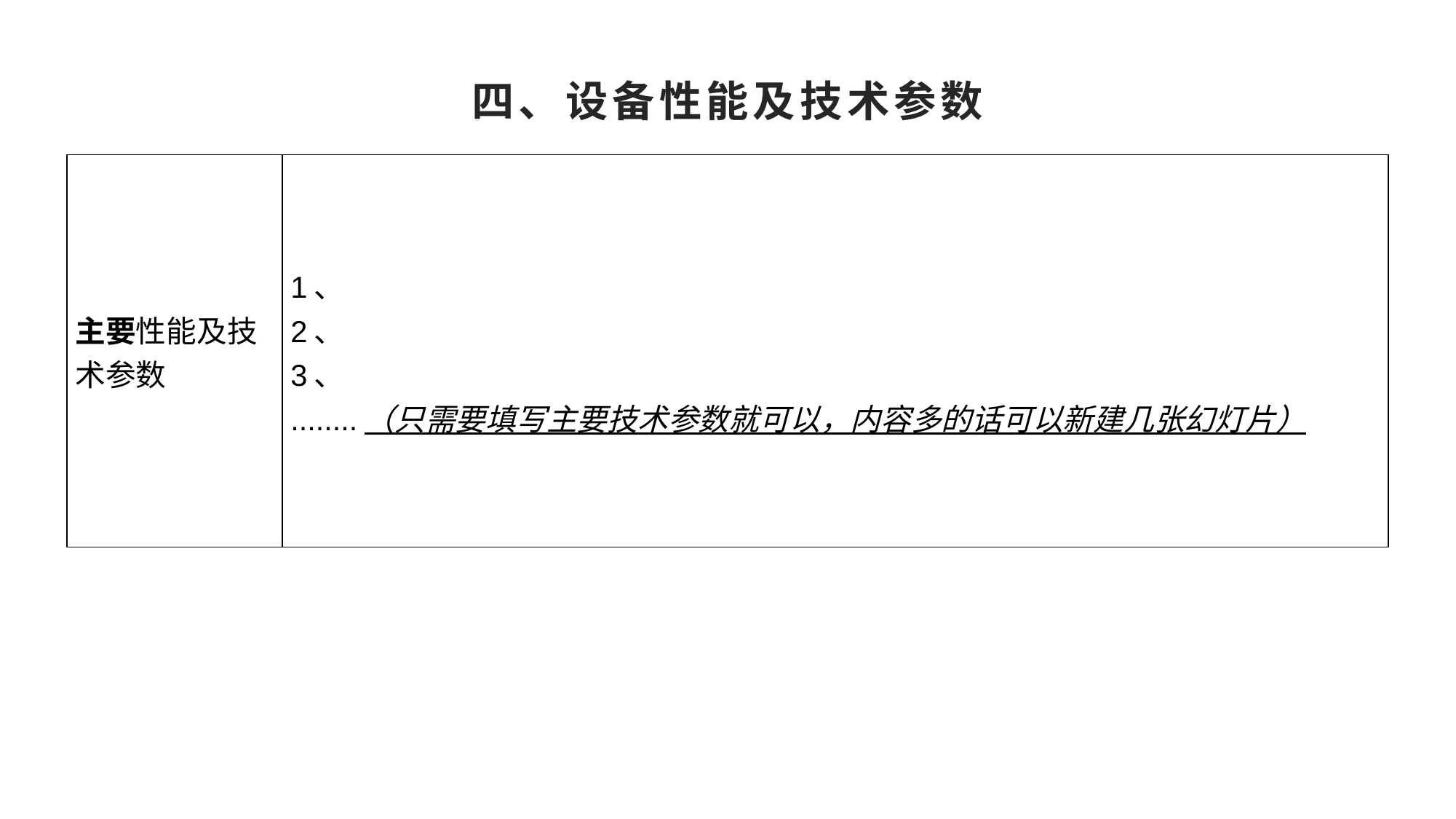

# 四、设备性能及技术参数

| 主要性能及技术参数 | 1、 2、 3、 ........（只需要填写主要技术参数就可以，内容多的话可以新建几张幻灯片） |
| --- | --- |